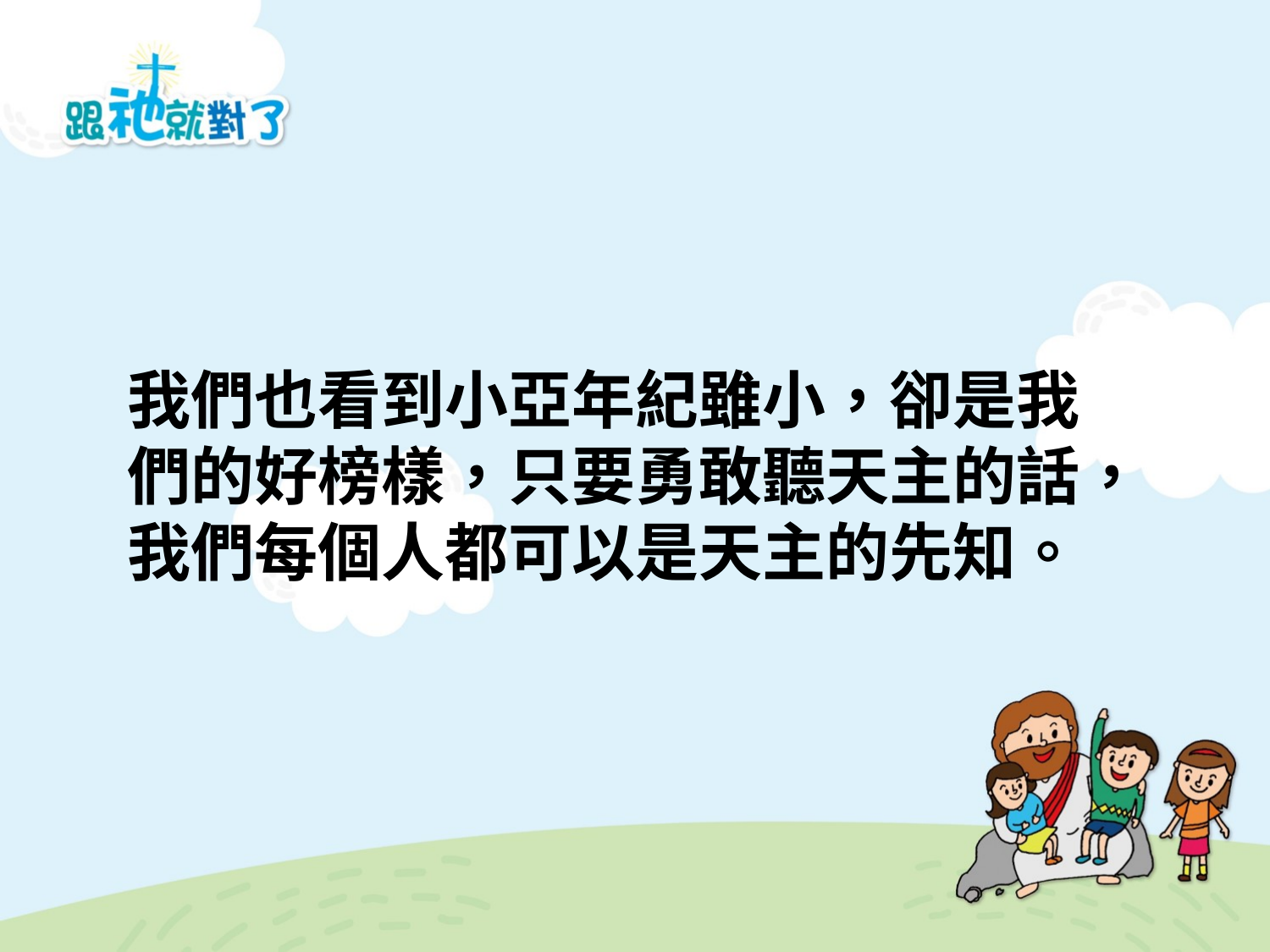

我們也看到小亞年紀雖小，卻是我們的好榜樣，只要勇敢聽天主的話，我們每個人都可以是天主的先知。